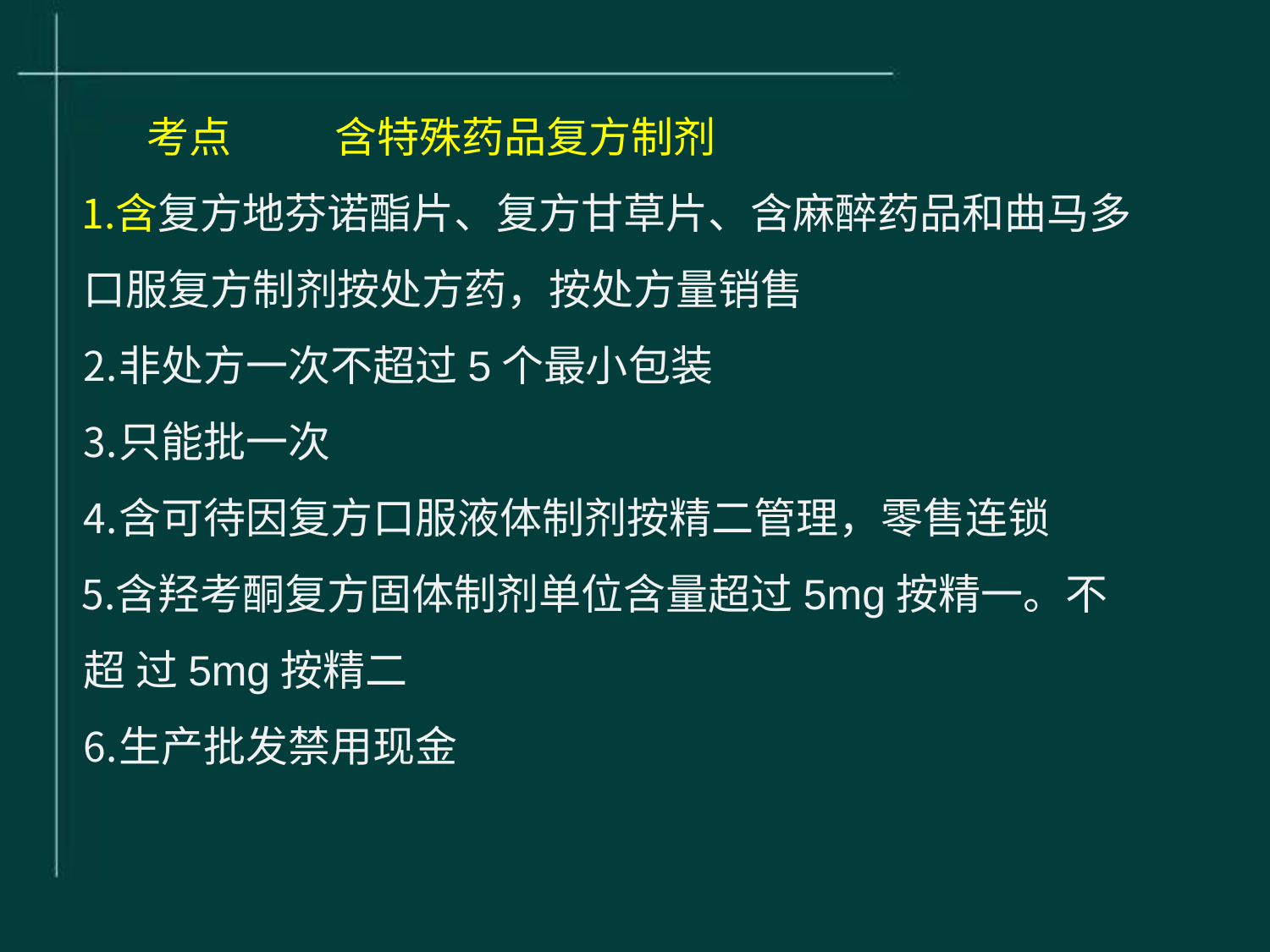

考点	含特殊药品复方制剂
含复方地芬诺酯片、复方甘草片、含麻醉药品和曲马多 口服复方制剂按处方药，按处方量销售
非处方一次不超过5个最小包装
只能批一次
含可待因复方口服液体制剂按精二管理，零售连锁
含羟考酮复方固体制剂单位含量超过5mg按精一。不超 过5mg按精二
生产批发禁用现金